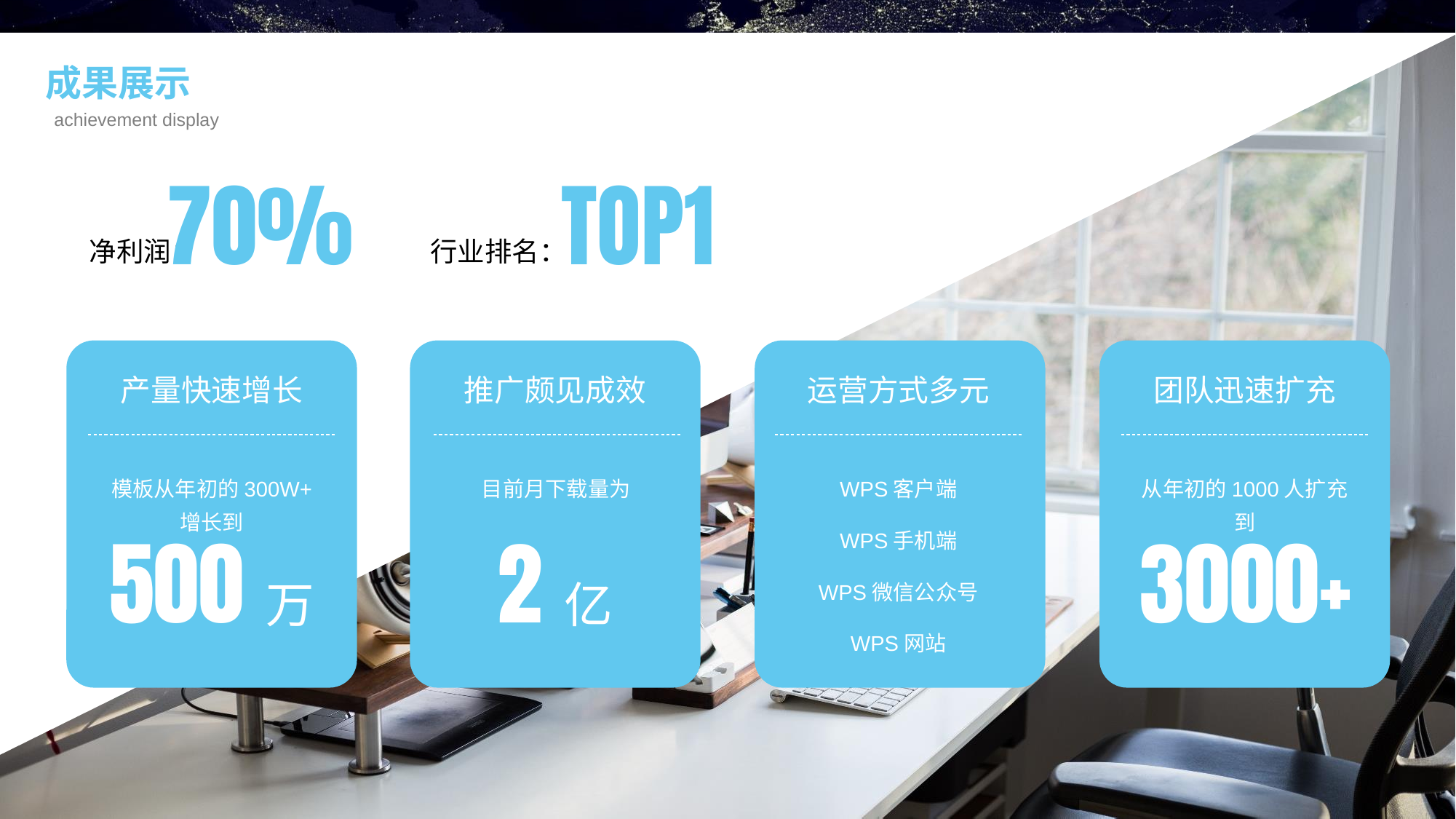

成果展示
achievement display
70%
TOP1
净利润：
行业排名：

产量快速增长
推广颇见成效
运营方式多元
团队迅速扩充
模板从年初的300W+
增长到
目前月下载量为
WPS客户端
从年初的1000人扩充到
WPS手机端
500万
2亿
3000+
WPS微信公众号
WPS网站